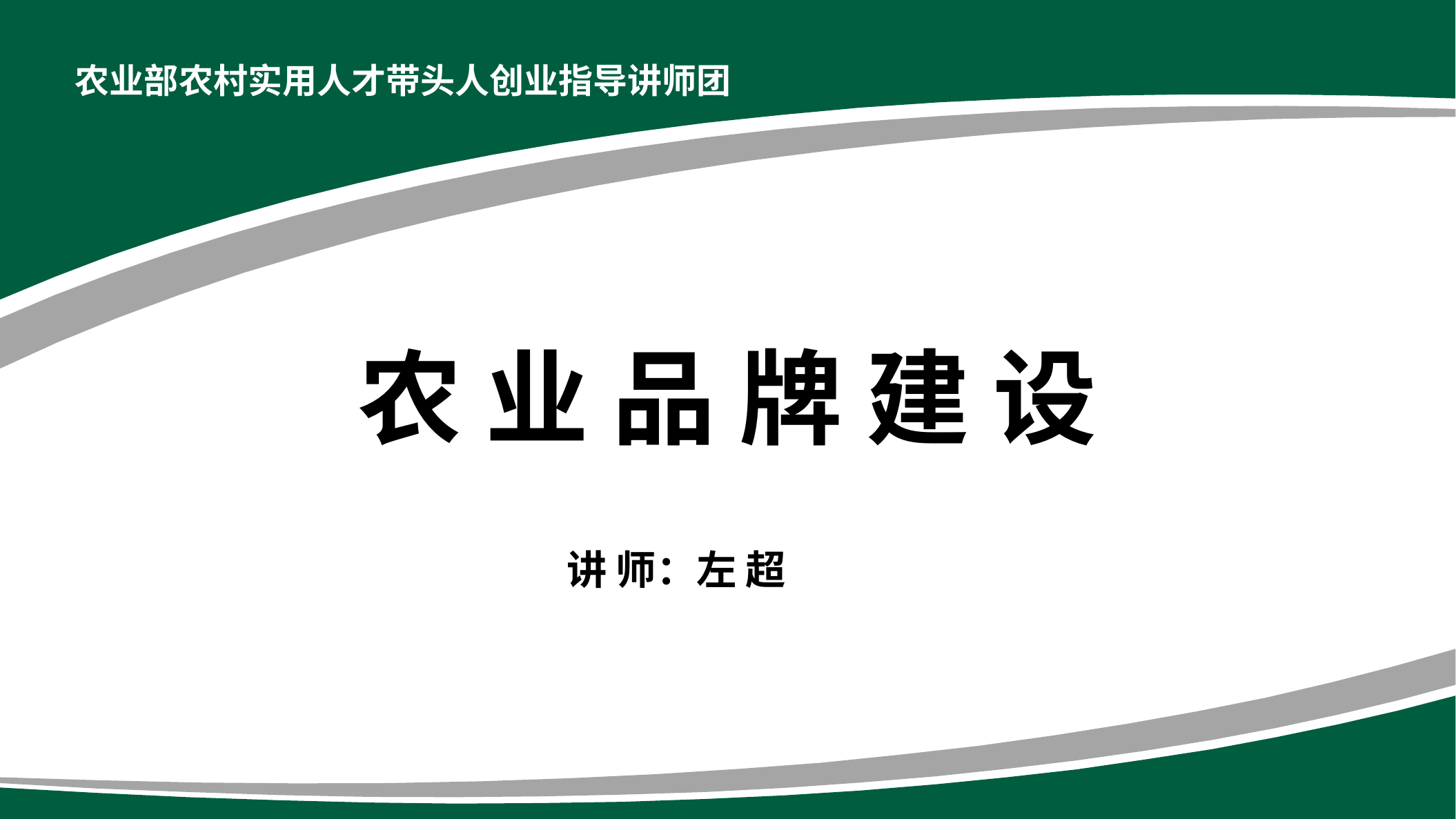

农业部农村实用人才带头人创业指导讲师团

农 业 品 牌 建 设
讲 师：左 超